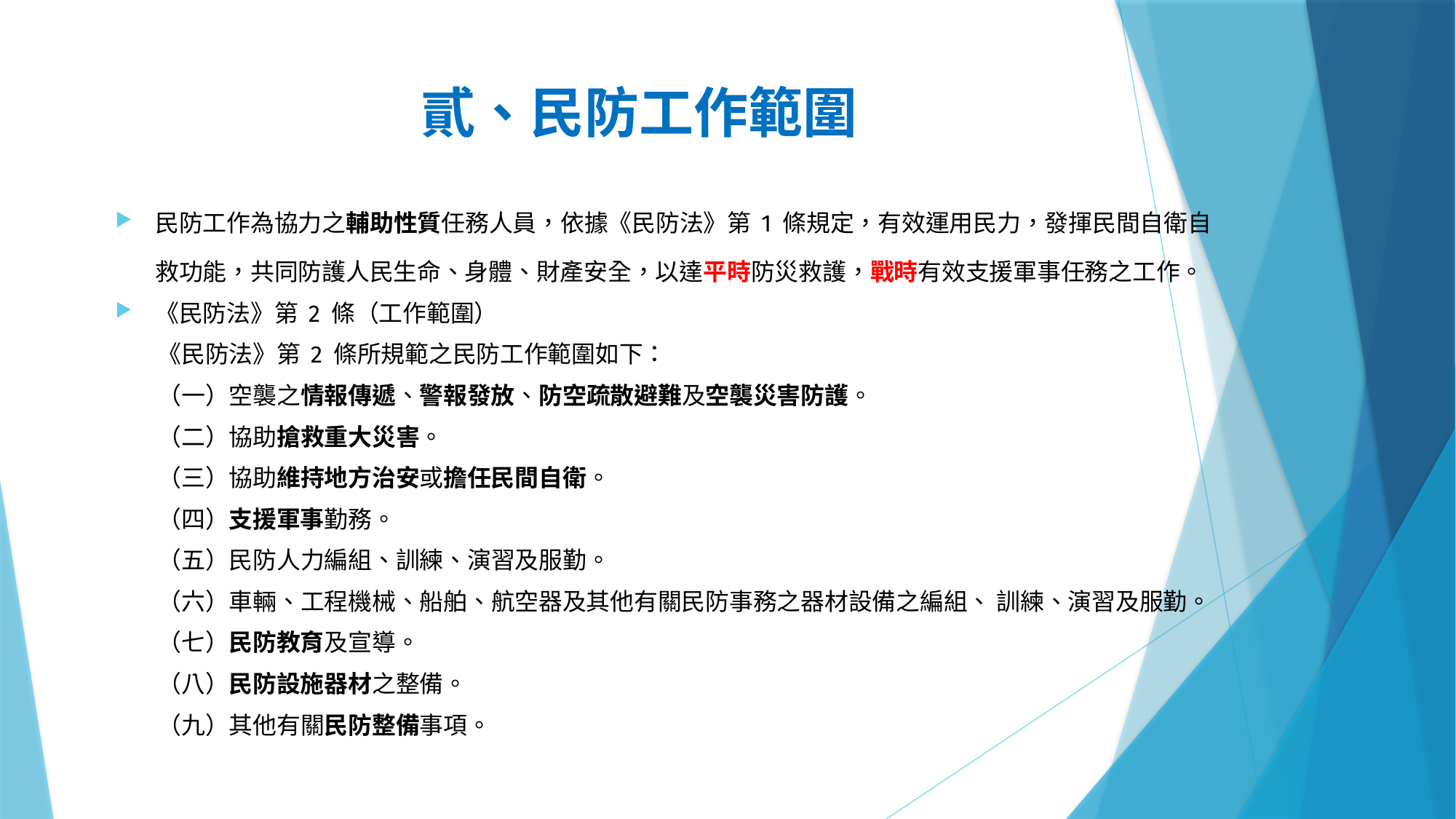

# 貳、民防工作範圍
民防工作為協力之輔助性質任務人員，依據《民防法》第 1 條規定，有效運用民力，發揮民間自衛自救功能，共同防護人民生命、身體、財產安全，以達平時防災救護，戰時有效支援軍事任務之工作。
《民防法》第 2 條（工作範圍）
《民防法》第 2 條所規範之民防工作範圍如下：
（一）空襲之情報傳遞、警報發放、防空疏散避難及空襲災害防護。
（二）協助搶救重大災害。
（三）協助維持地方治安或擔任民間自衛。
（四）支援軍事勤務。
（五）民防人力編組、訓練、演習及服勤。
（六）車輛、工程機械、船舶、航空器及其他有關民防事務之器材設備之編組、 訓練、演習及服勤。
（七）民防教育及宣導。
（八）民防設施器材之整備。
（九）其他有關民防整備事項。